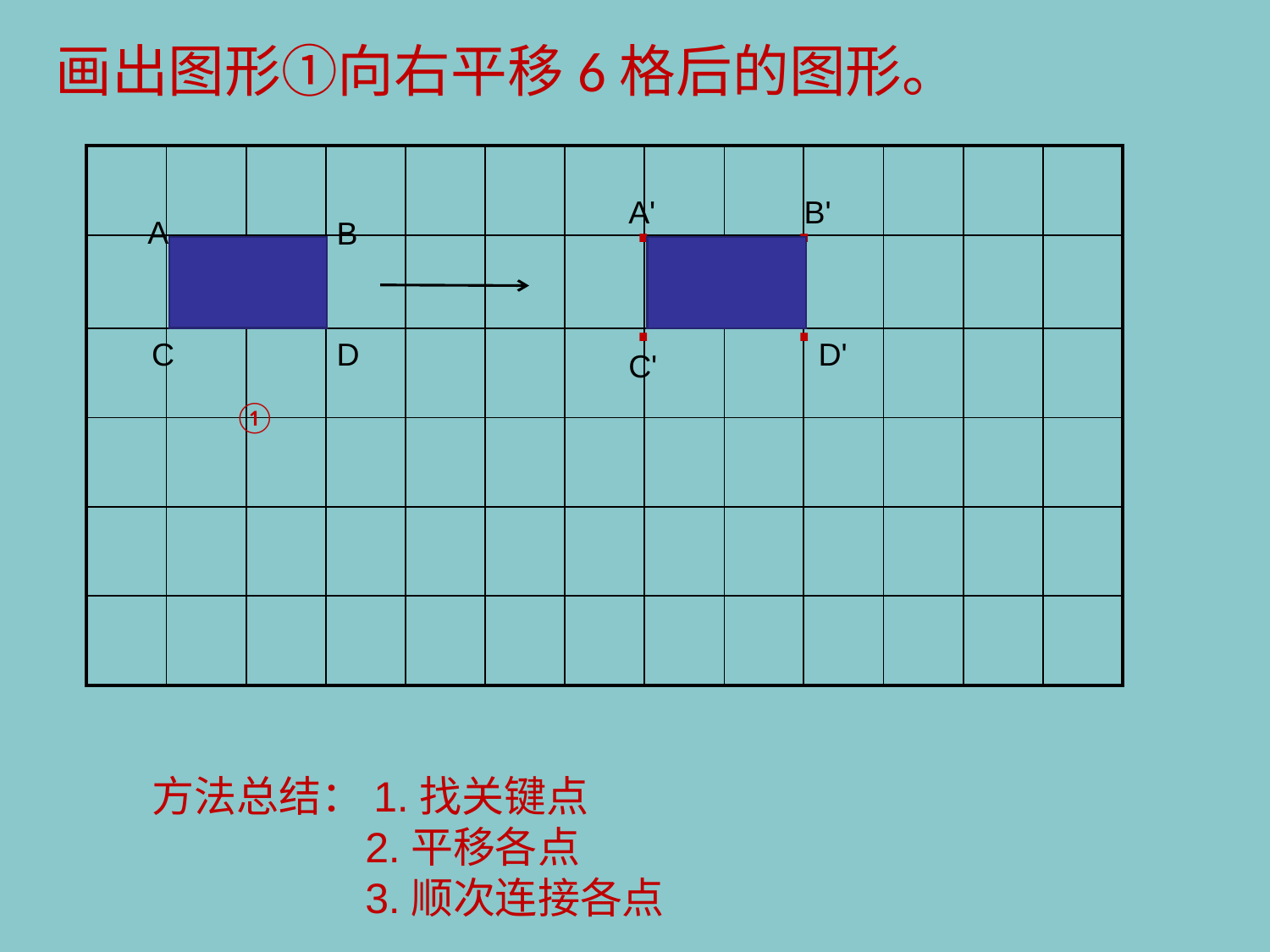

画出图形①向右平移6格后的图形。
|  |  |  |  |  |  |  |  |  |  |  |  |  |
| --- | --- | --- | --- | --- | --- | --- | --- | --- | --- | --- | --- | --- |
|  |  |  |  |  |  |  |  |  |  |  |  |  |
|  |  |  |  |  |  |  |  |  |  |  |  |  |
|  |  |  |  |  |  |  |  |  |  |  |  |  |
|  |  |  |  |  |  |  |  |  |  |  |  |  |
|  |  |  |  |  |  |  |  |  |  |  |  |  |
.
.
A'
B'
A
B

#
.
.
C
D
D'
C'
①
方法总结：1.找关键点
                  2.平移各点
                  3.顺次连接各点